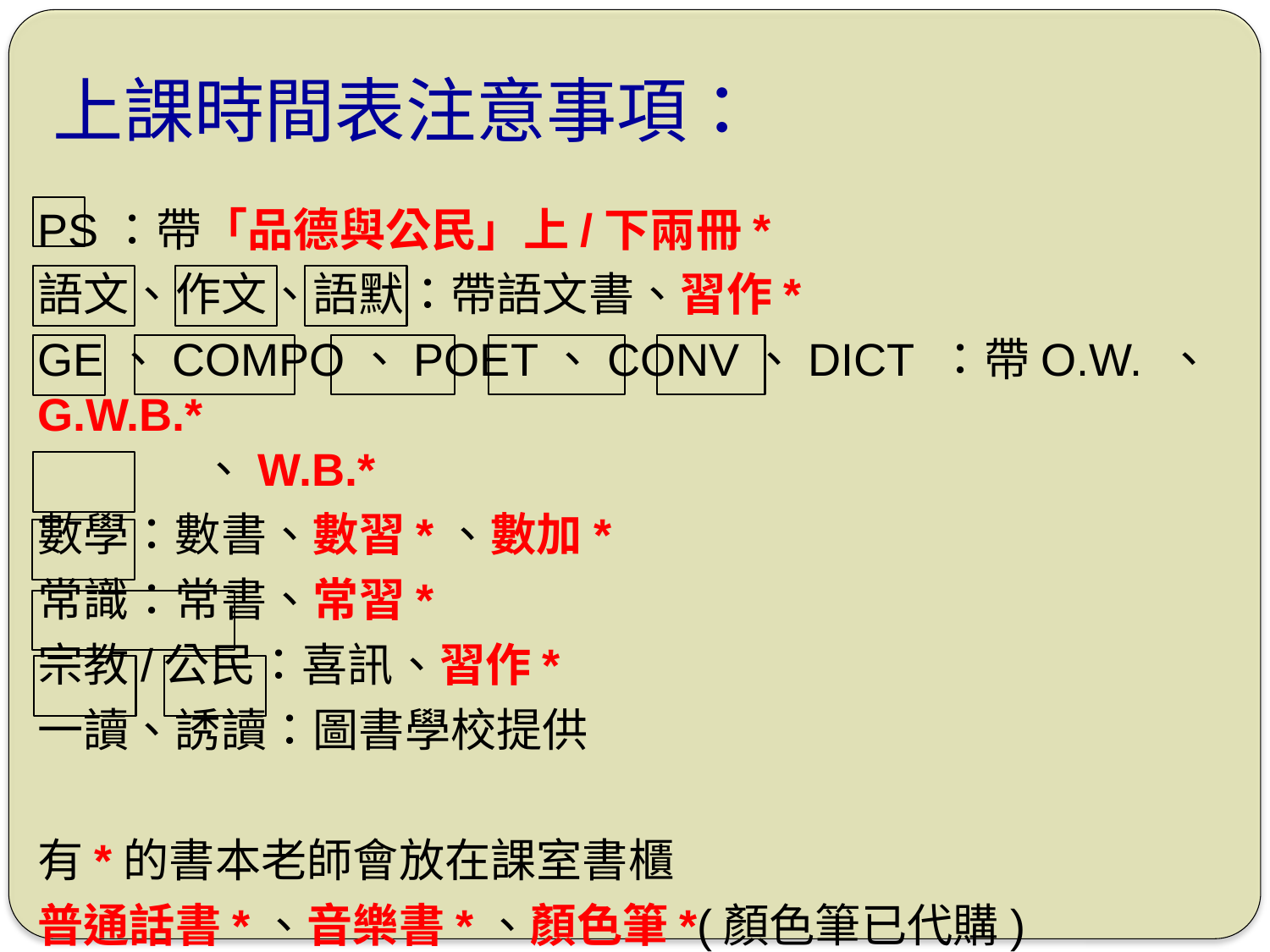

# 上課時間表注意事項：
PS：帶「品德與公民」上/下兩冊*
語文、作文、語默：帶語文書、習作*
GE、COMPO、POET、CONV、DICT ：帶O.W. 、G.W.B.*						            、W.B.*
數學：數書、數習*、數加*
常識：常書、常習*
宗教/公民：喜訊、習作*
一讀、誘讀：圖書學校提供

有*的書本老師會放在課室書櫃
普通話書*、音樂書*、顏色筆*(顏色筆已代購)